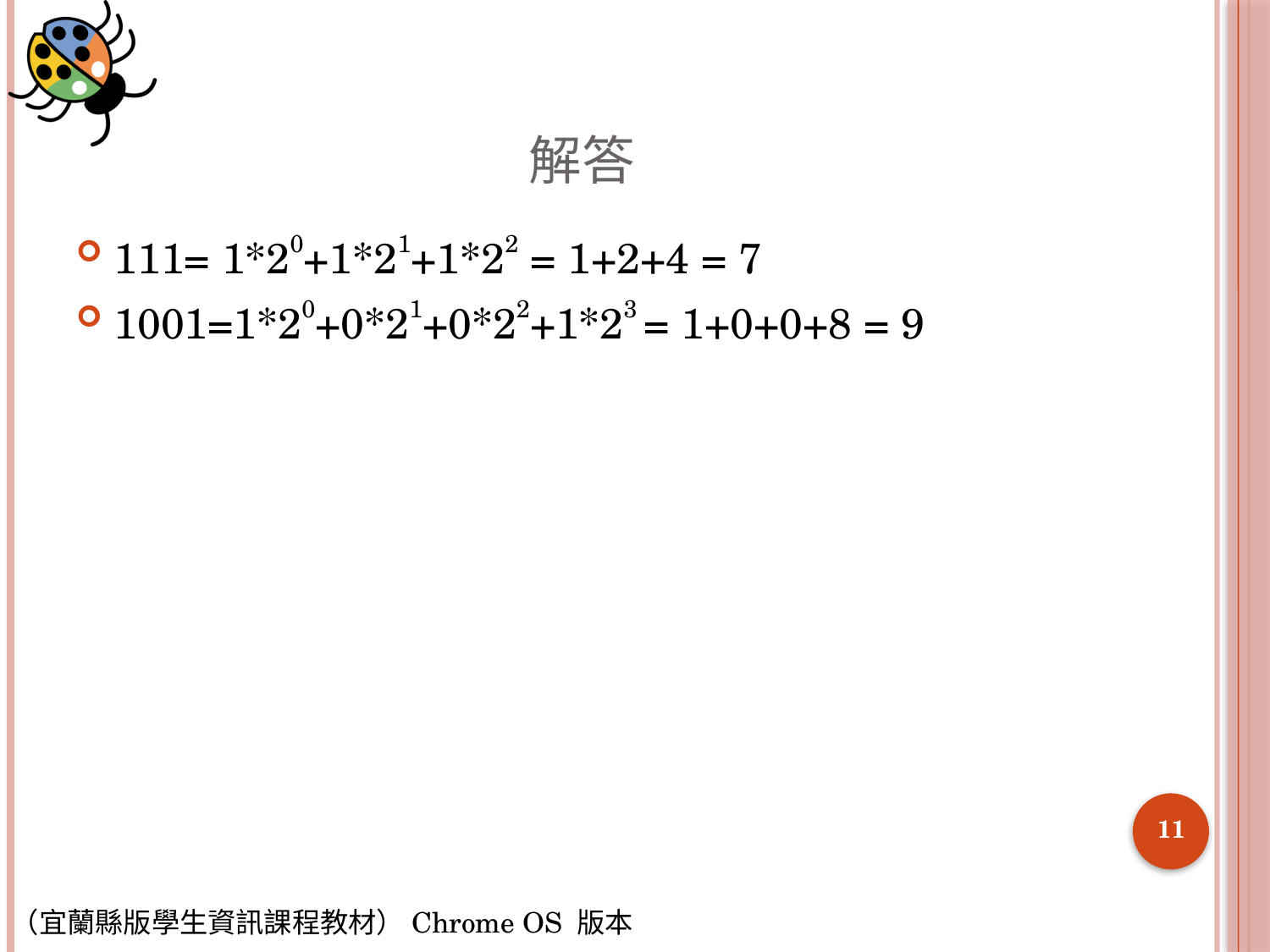

# 解答
111= 1*20+1*21+1*22 = 1+2+4 = 7
1001=1*20+0*21+0*22+1*23 = 1+0+0+8 = 9

11